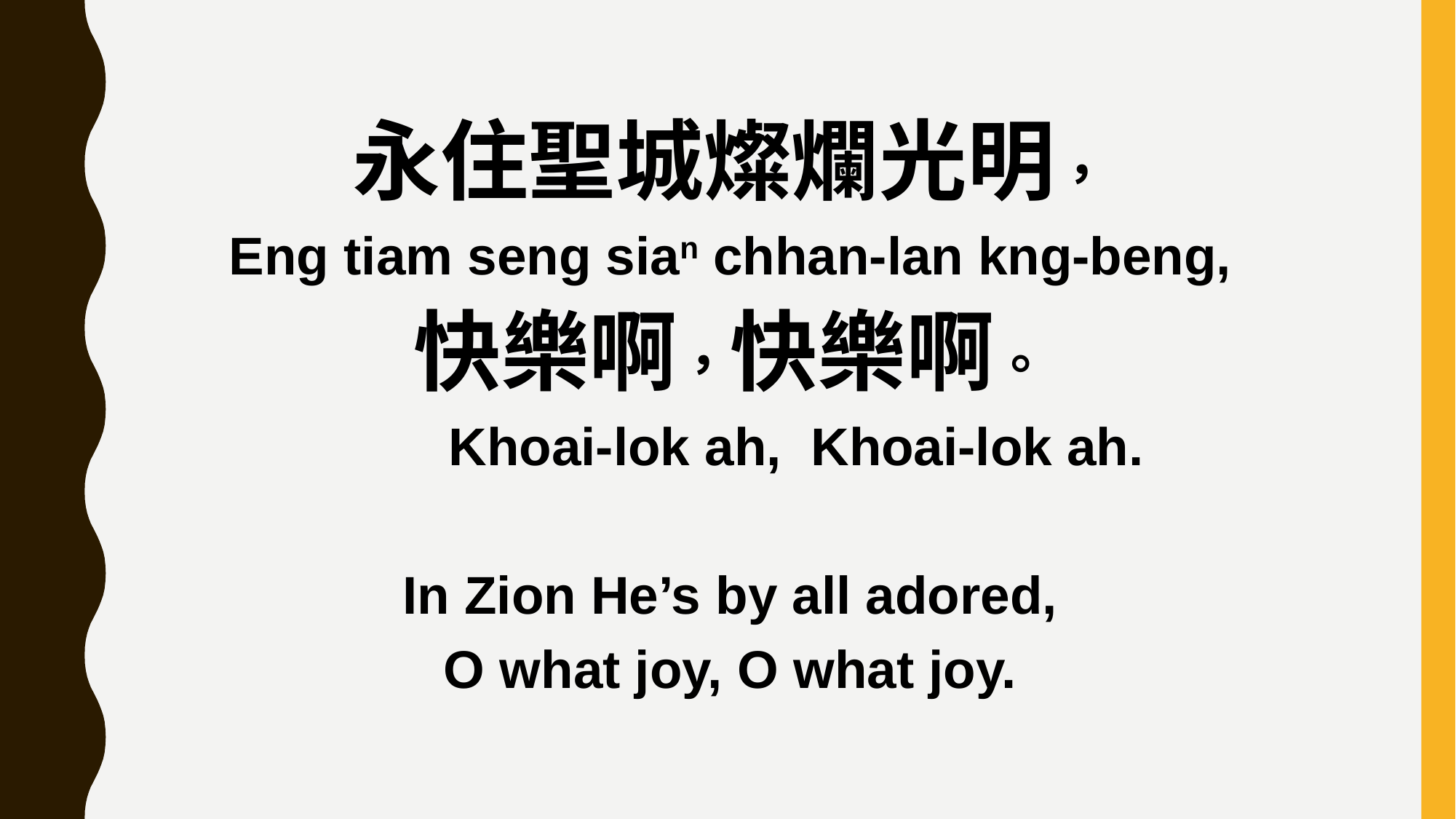

永住聖城燦爛光明，
Eng tiam seng sian chhan-lan kng-beng,
快樂啊，快樂啊。
                 Khoai-lok ah,  Khoai-lok ah.

In Zion He’s by all adored,
O what joy, O what joy.